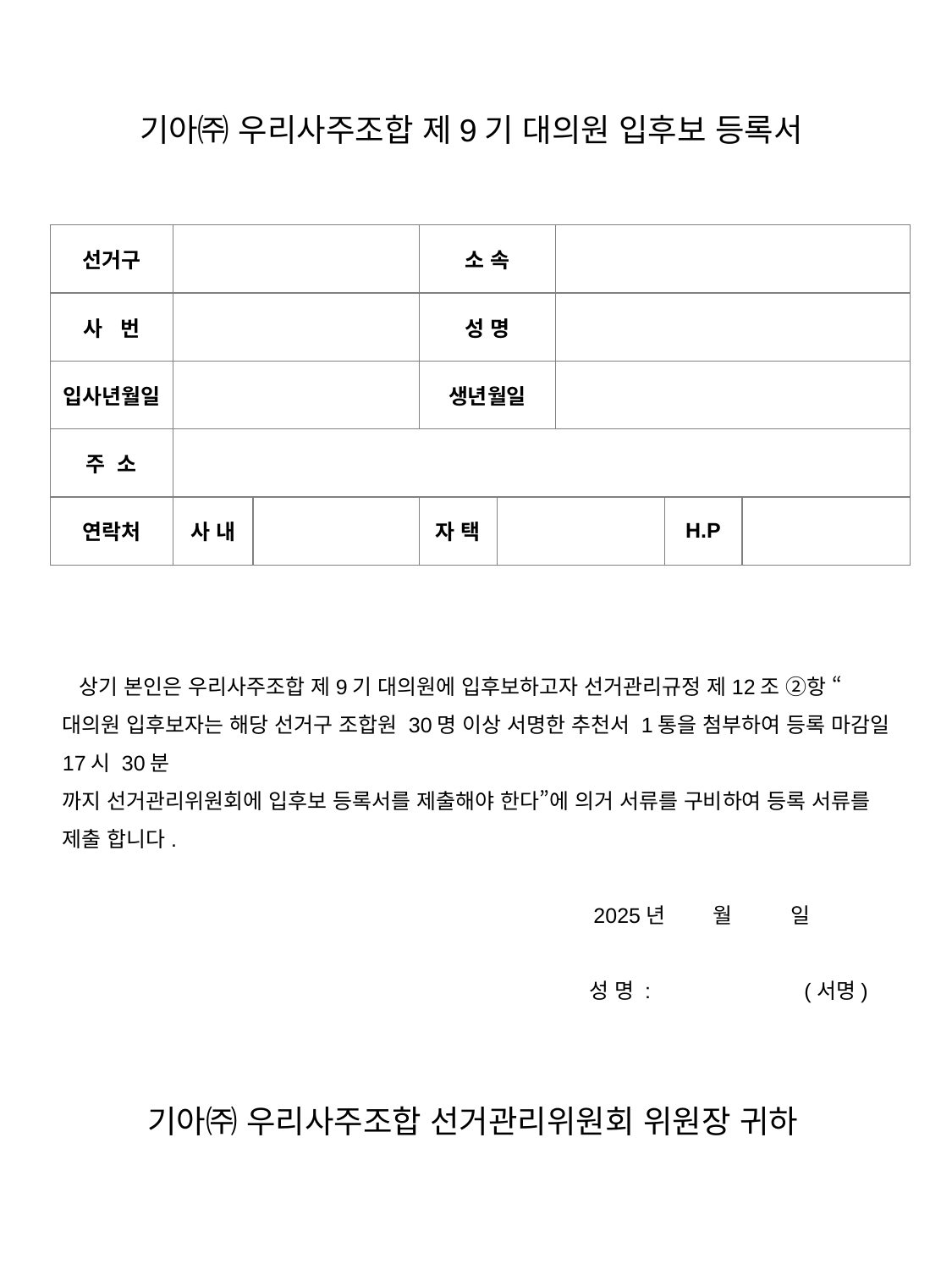

기아㈜ 우리사주조합 제9기 대의원 입후보 등록서
| 선거구 |  |  | 소 속 |  |  |  |  |
| --- | --- | --- | --- | --- | --- | --- | --- |
| 사 번 |  |  | 성 명 |  |  |  |  |
| 입사년월일 |  |  | 생년월일 |  |  |  |  |
| 주 소 |  |  |  |  |  |  |  |
| 연락처 | 사 내 |  | 자 택 |  |  | H.P |  |
  상기 본인은 우리사주조합 제9기 대의원에 입후보하고자 선거관리규정 제12조 ②항 “ 대의원 입후보자는 해당 선거구 조합원 30명 이상 서명한 추천서 1통을 첨부하여 등록 마감일 17시 30분
까지 선거관리위원회에 입후보 등록서를 제출해야 한다”에 의거 서류를 구비하여 등록 서류를 제출 합니다.

                                                                           2025년        월          일

                                                                                   성 명 :                          (서명)
기아㈜ 우리사주조합 선거관리위원회 위원장 귀하